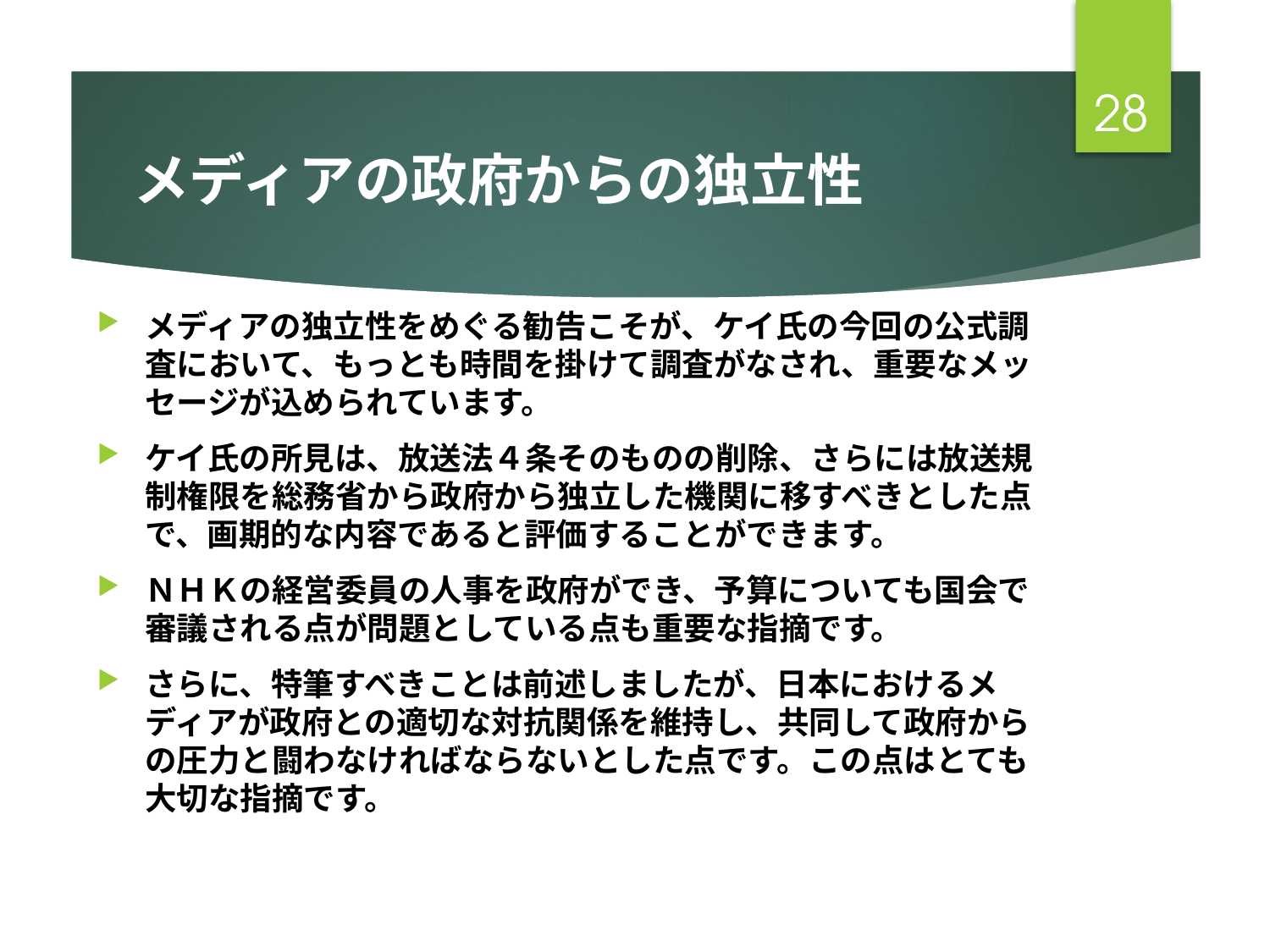

28
# メディアの政府からの独立性
メディアの独立性をめぐる勧告こそが、ケイ氏の今回の公式調査において、もっとも時間を掛けて調査がなされ、重要なメッセージが込められています。
ケイ氏の所見は、放送法４条そのものの削除、さらには放送規制権限を総務省から政府から独立した機関に移すべきとした点で、画期的な内容であると評価することができます。
ＮＨＫの経営委員の人事を政府ができ、予算についても国会で審議される点が問題としている点も重要な指摘です。
さらに、特筆すべきことは前述しましたが、日本におけるメディアが政府との適切な対抗関係を維持し、共同して政府からの圧力と闘わなければならないとした点です。この点はとても大切な指摘です。